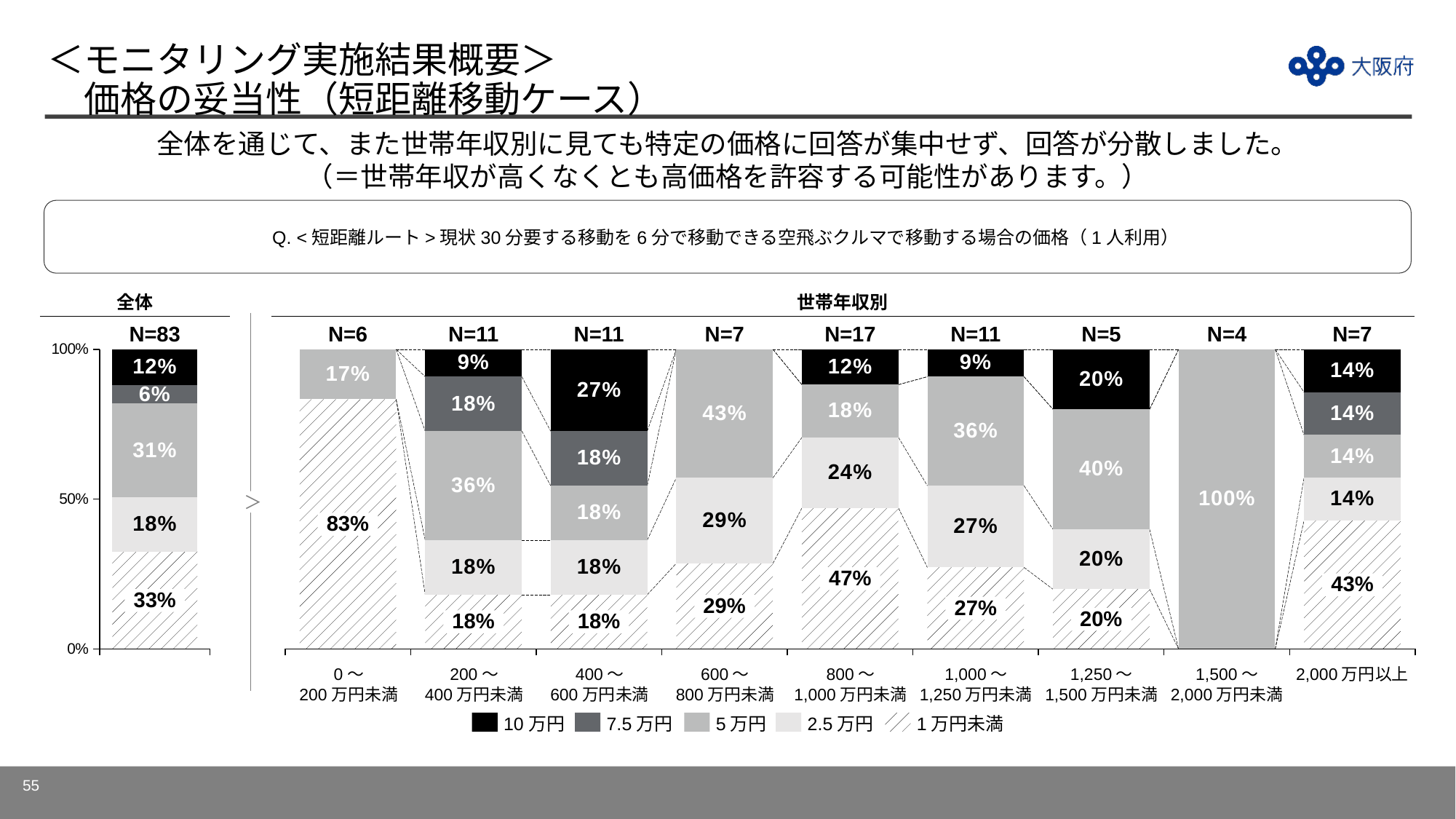

# ＜モニタリング実施結果概要＞ 　価格の妥当性（短距離移動ケース）
全体を通じて、また世帯年収別に見ても特定の価格に回答が集中せず、回答が分散しました。
（＝世帯年収が高くなくとも高価格を許容する可能性があります。）
Q. <短距離ルート>現状30分要する移動を6分で移動できる空飛ぶクルマで移動する場合の価格（1人利用）
全体
世帯年収別

### Chart

| Category |  |  |  |  |  |
|---|---|---|---|---|---|

### Chart

| Category |  |  |  |  |  |
|---|---|---|---|---|---|
N=83
N=6
N=11
N=11
N=7
N=17
N=11
N=5
N=4
N=7
＞
83%
47%
43%
33%
29%
27%
20%
18%
18%
0～
200万円未満
200～
400万円未満
400～
600万円未満
600～
800万円未満
800～
1,000万円未満
1,000～
1,250万円未満
1,250～
1,500万円未満
1,500～
2,000万円未満
2,000万円以上
10万円
7.5万円
5万円
2.5万円
1万円未満